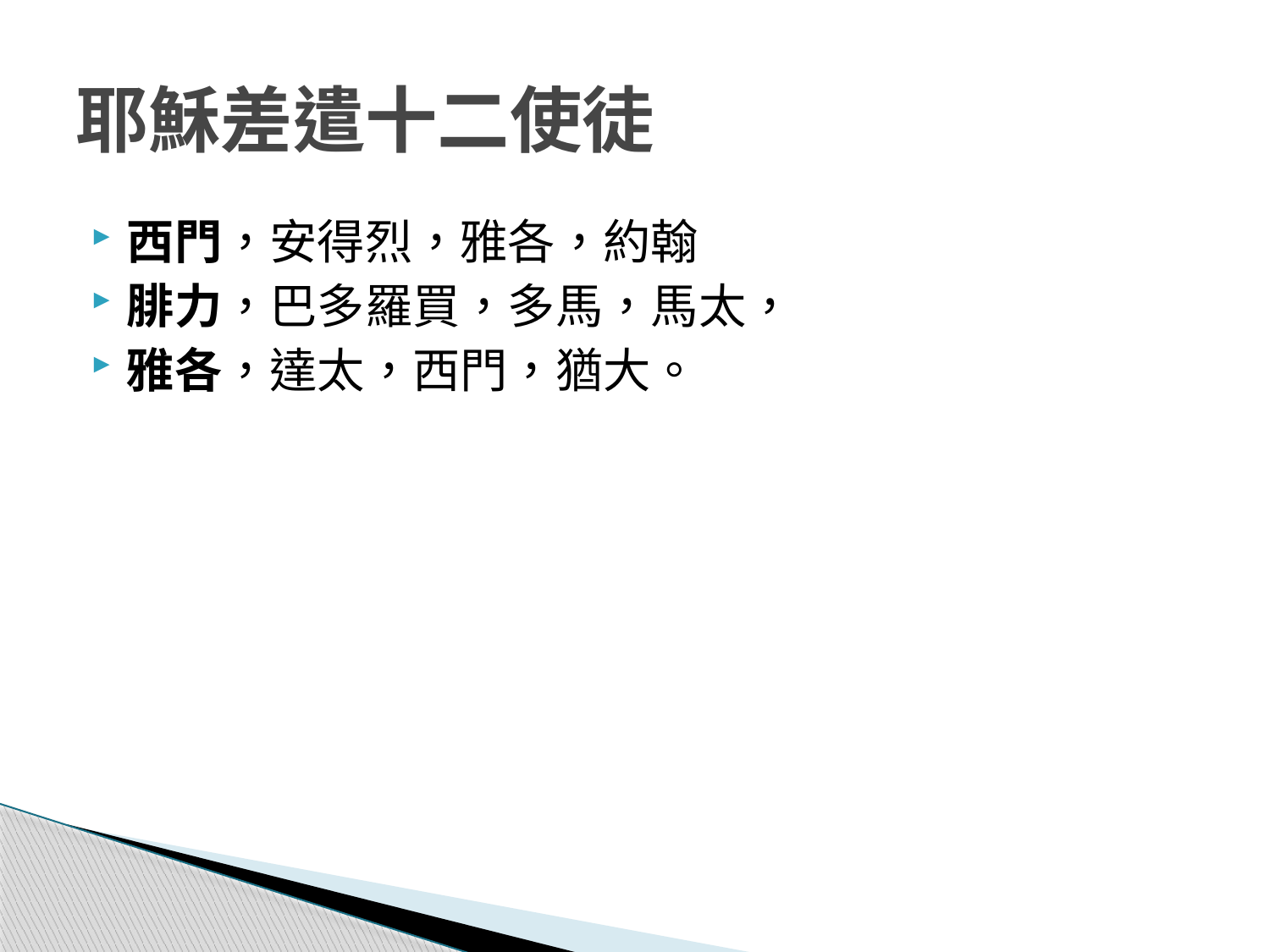

# 耶穌差遣十二使徒
西門，安得烈，雅各，約翰
腓力，巴多羅買，多馬，馬太，
雅各，達太，西門，猶大。